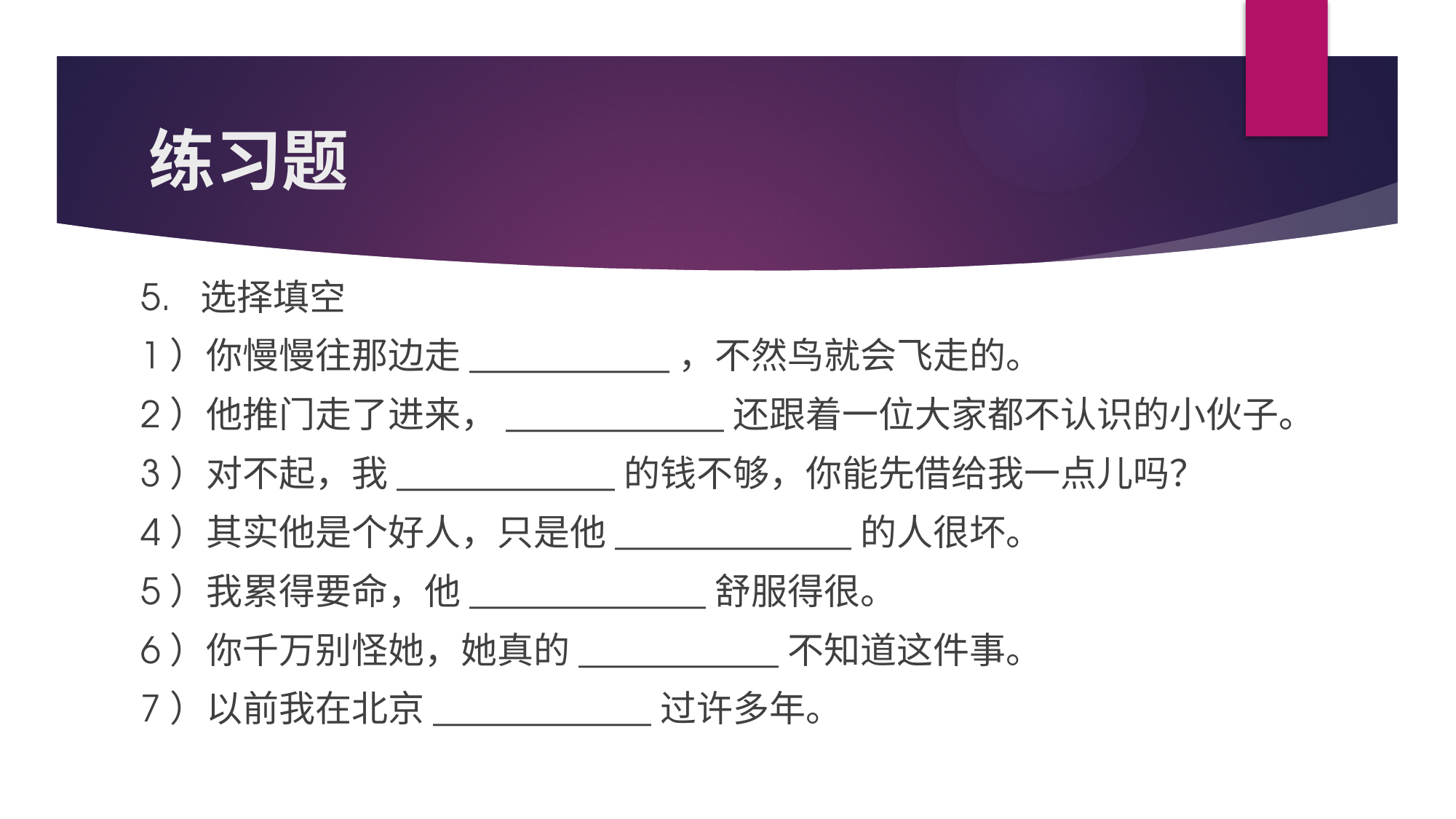

# 练习题
5.  选择填空
1）你慢慢往那边走___________，不然鸟就会飞走的。
2）他推门走了进来，____________还跟着一位大家都不认识的小伙子。
3）对不起，我____________的钱不够，你能先借给我一点儿吗？
4）其实他是个好人，只是他_____________的人很坏。
5）我累得要命，他_____________舒服得很。
6）你千万别怪她，她真的___________不知道这件事。
7）以前我在北京____________过许多年。